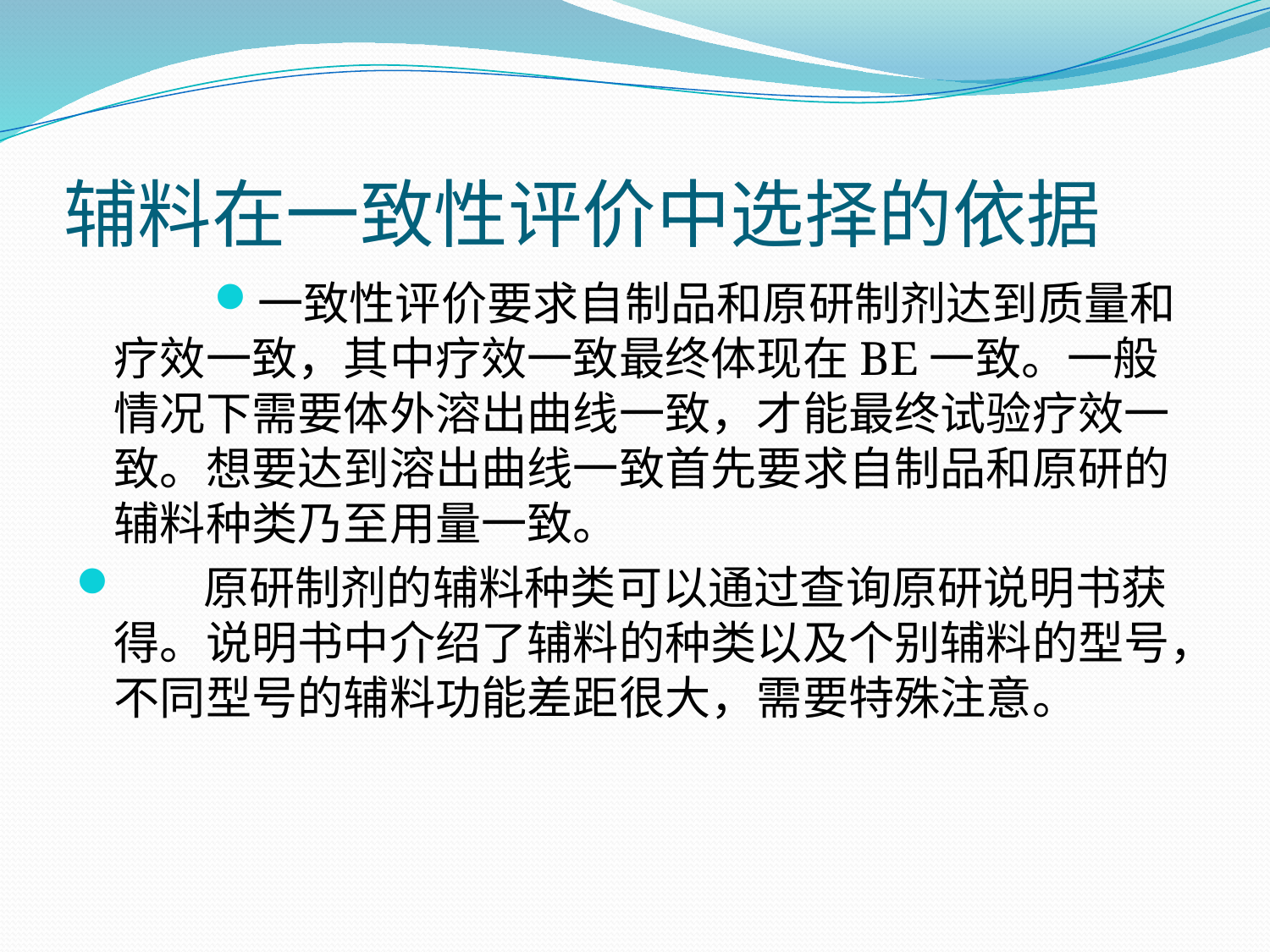

# 辅料在一致性评价中选择的依据
一致性评价要求自制品和原研制剂达到质量和疗效一致，其中疗效一致最终体现在BE一致。一般情况下需要体外溶出曲线一致，才能最终试验疗效一致。想要达到溶出曲线一致首先要求自制品和原研的辅料种类乃至用量一致。
       原研制剂的辅料种类可以通过查询原研说明书获得。说明书中介绍了辅料的种类以及个别辅料的型号，不同型号的辅料功能差距很大，需要特殊注意。